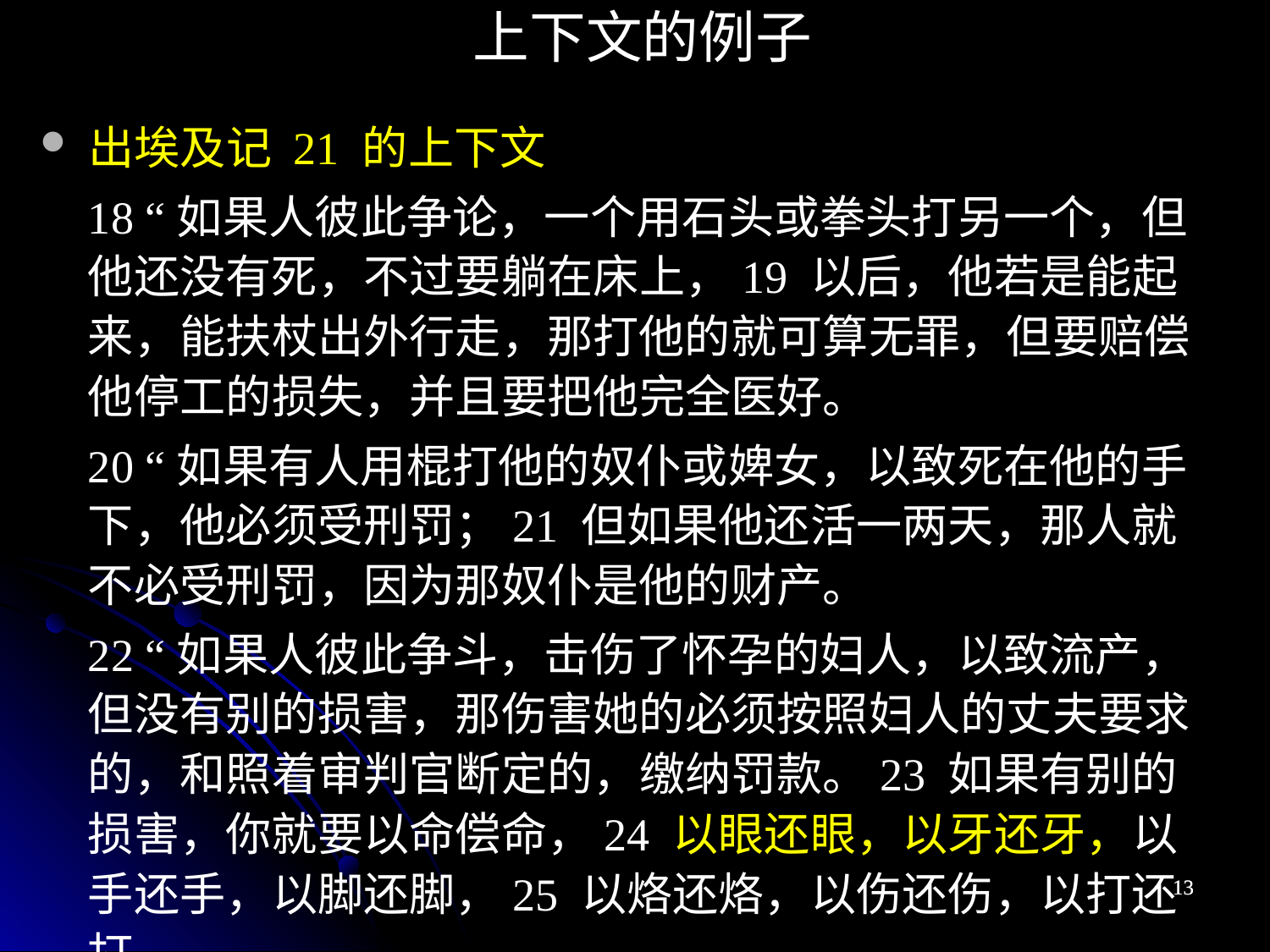

上下文的例子
出埃及记 21 的上下文
18 “如果人彼此争论，一个用石头或拳头打另一个，但他还没有死，不过要躺在床上，19 以后，他若是能起来，能扶杖出外行走，那打他的就可算无罪，但要赔偿他停工的损失，并且要把他完全医好。
20 “如果有人用棍打他的奴仆或婢女，以致死在他的手下，他必须受刑罚；21 但如果他还活一两天，那人就不必受刑罚，因为那奴仆是他的财产。
22 “如果人彼此争斗，击伤了怀孕的妇人，以致流产，但没有别的损害，那伤害她的必须按照妇人的丈夫要求的，和照着审判官断定的，缴纳罚款。23 如果有别的损害，你就要以命偿命，24 以眼还眼，以牙还牙，以手还手，以脚还脚，25 以烙还烙，以伤还伤，以打还打。
13
13